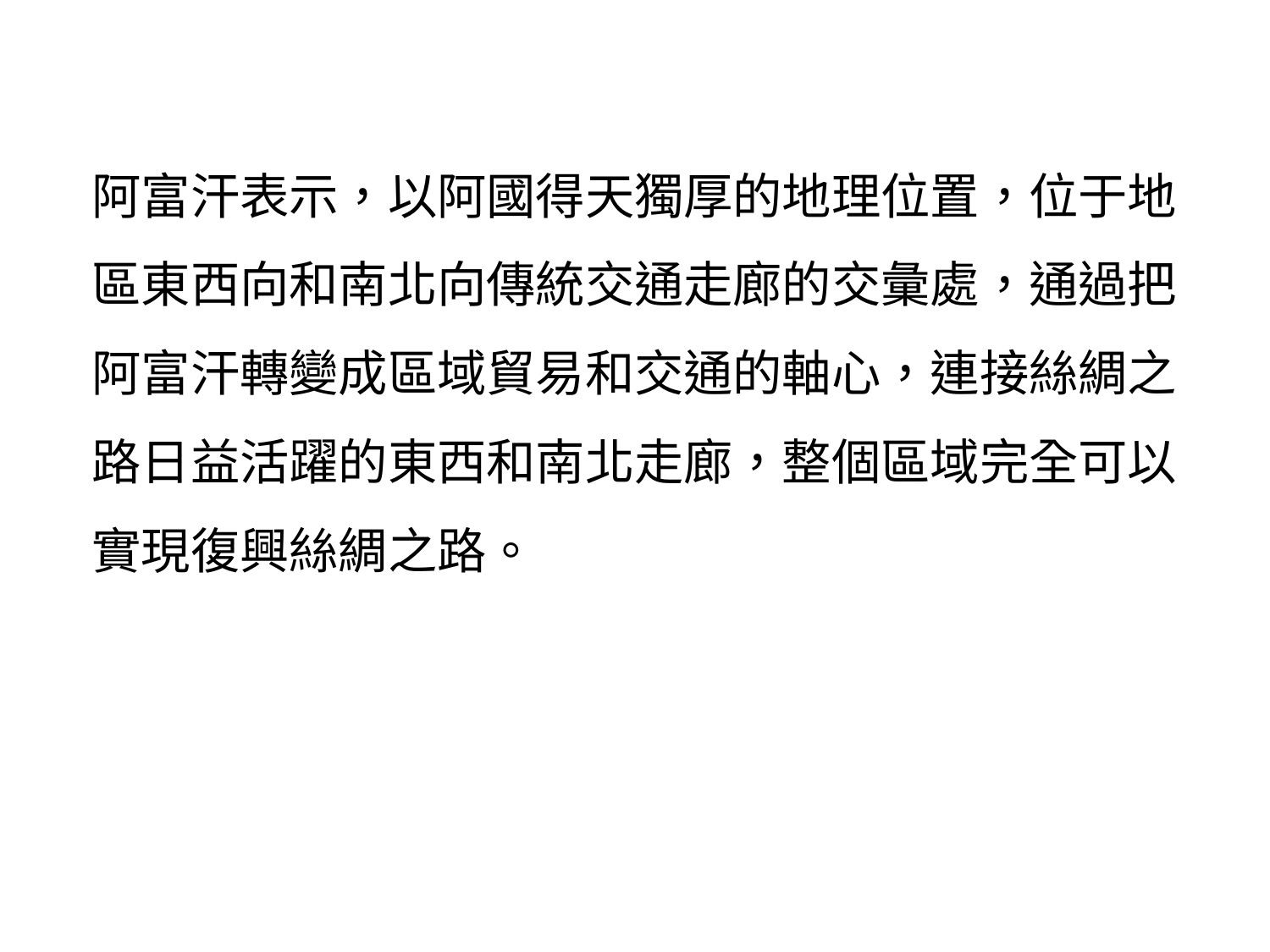

阿富汗表示，以阿國得天獨厚的地理位置，位于地區東西向和南北向傳統交通走廊的交彙處，通過把阿富汗轉變成區域貿易和交通的軸心，連接絲綢之路日益活躍的東西和南北走廊，整個區域完全可以實現復興絲綢之路。